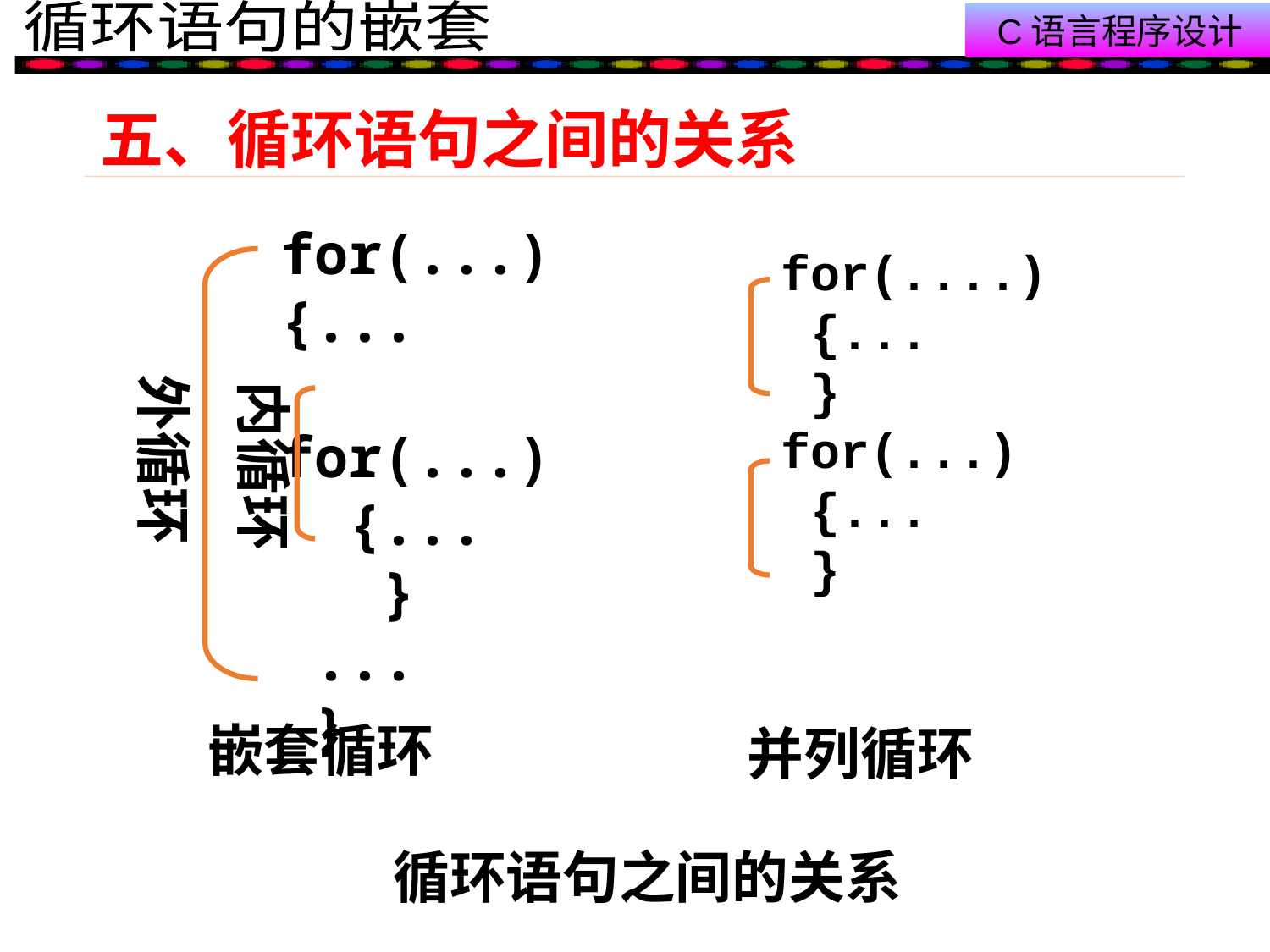

# 五、循环语句之间的关系
for(...)
{...
 for(...)
  {...
   }
 ...
 }

外循环
内循环

嵌套循环
for(....)
 {...
 }
for(...)
 {...
 }

并列循环
循环语句之间的关系